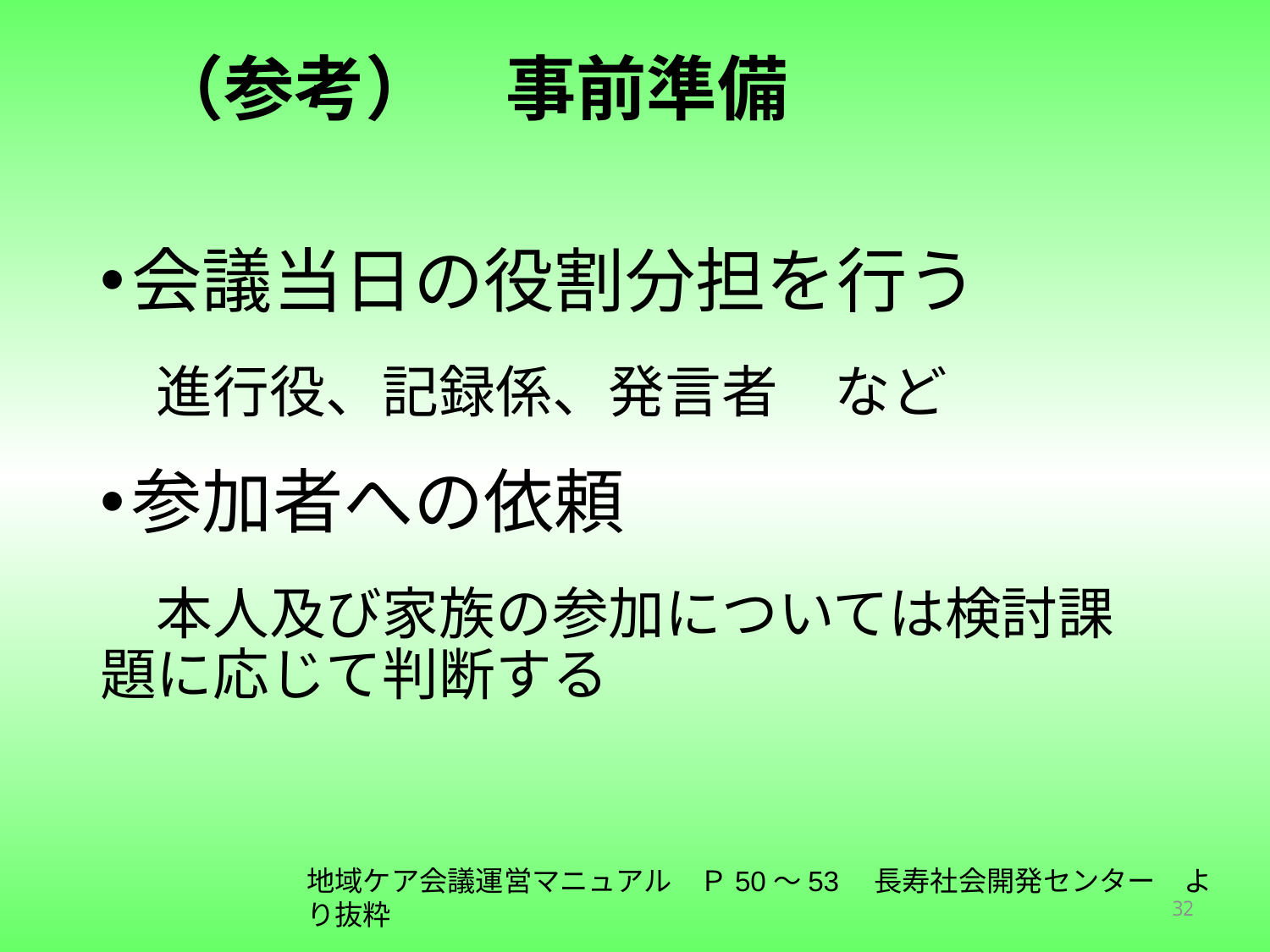

# （参考）　事前準備
会議当日の役割分担を行う
　進行役、記録係、発言者　など
参加者への依頼
　本人及び家族の参加については検討課題に応じて判断する

地域ケア会議運営マニュアル　Ｐ50～53　長寿社会開発センター　より抜粋
32